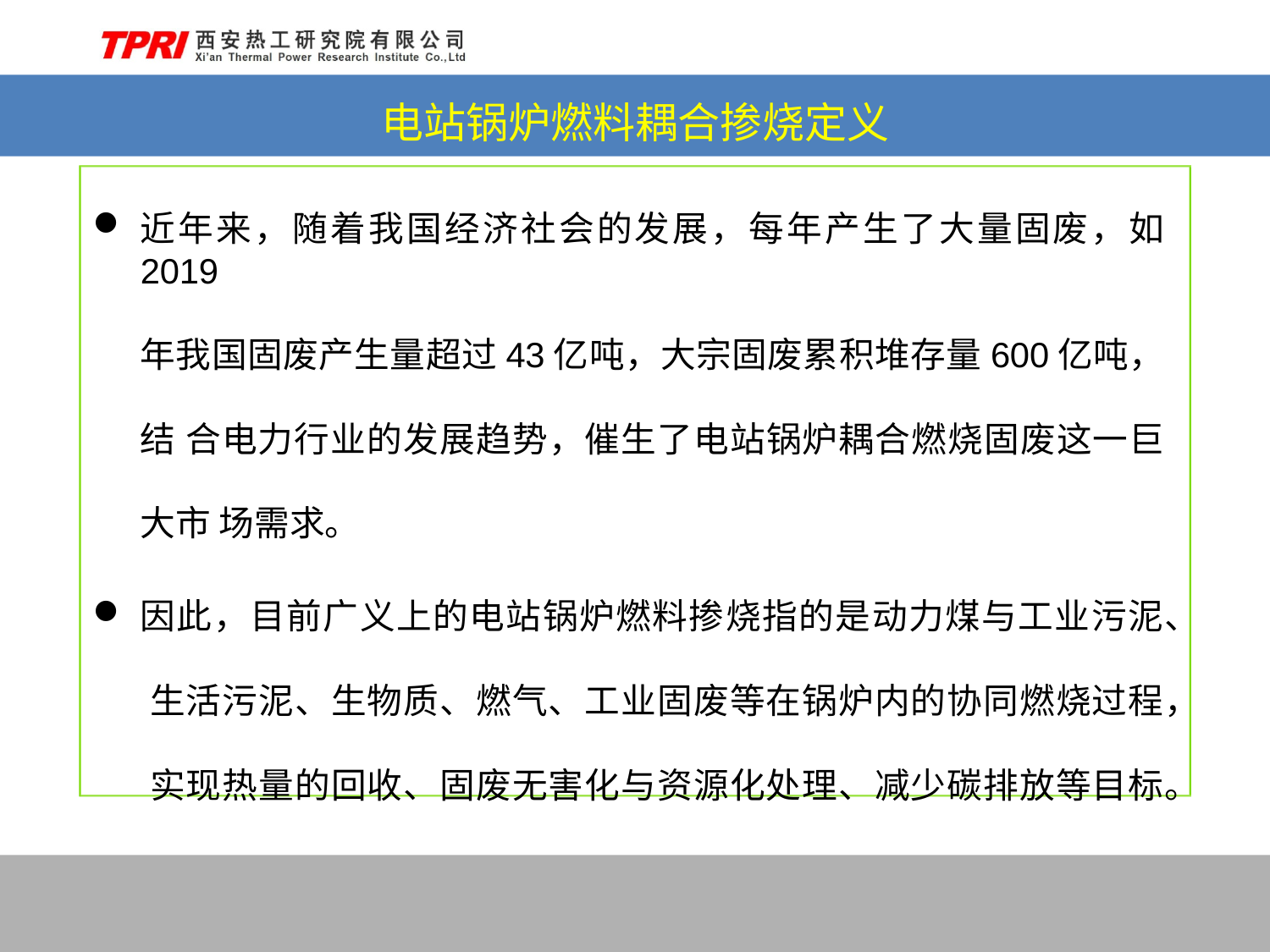

# 电站锅炉燃料耦合掺烧定义

近年来，随着我国经济社会的发展，每年产生了大量固废，如2019
年我国固废产生量超过43亿吨，大宗固废累积堆存量600亿吨，结 合电力行业的发展趋势，催生了电站锅炉耦合燃烧固废这一巨大市 场需求。
因此，目前广义上的电站锅炉燃料掺烧指的是动力煤与工业污泥、 生活污泥、生物质、燃气、工业固废等在锅炉内的协同燃烧过程， 实现热量的回收、固废无害化与资源化处理、减少碳排放等目标。